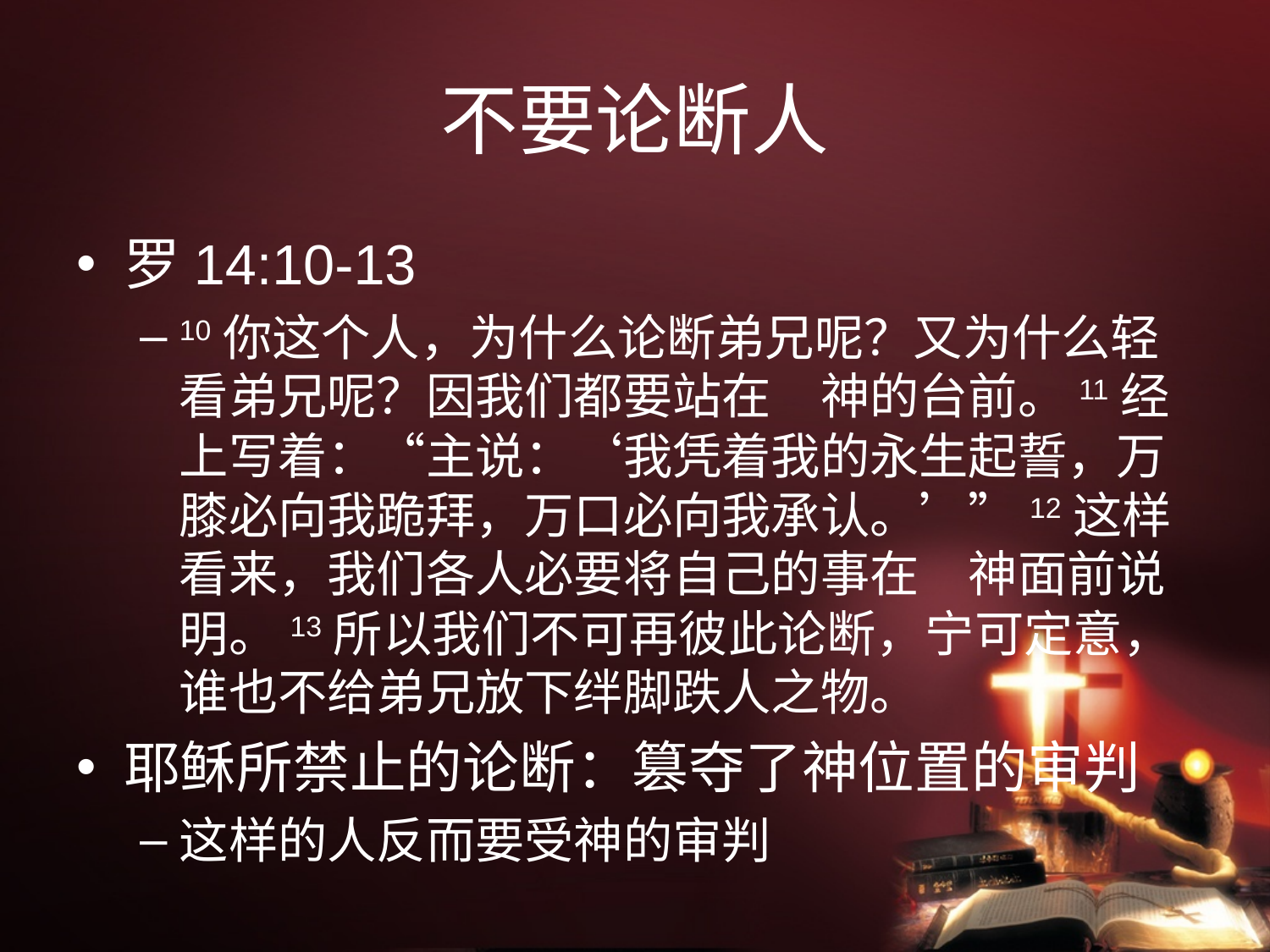

# 不要论断人
罗14:10-13
10你这个人，为什么论断弟兄呢？又为什么轻看弟兄呢？因我们都要站在　神的台前。11经上写着：“主说：‘我凭着我的永生起誓，万膝必向我跪拜，万口必向我承认。’”12这样看来，我们各人必要将自己的事在　神面前说明。13所以我们不可再彼此论断，宁可定意，谁也不给弟兄放下绊脚跌人之物。
耶稣所禁止的论断：篡夺了神位置的审判
这样的人反而要受神的审判